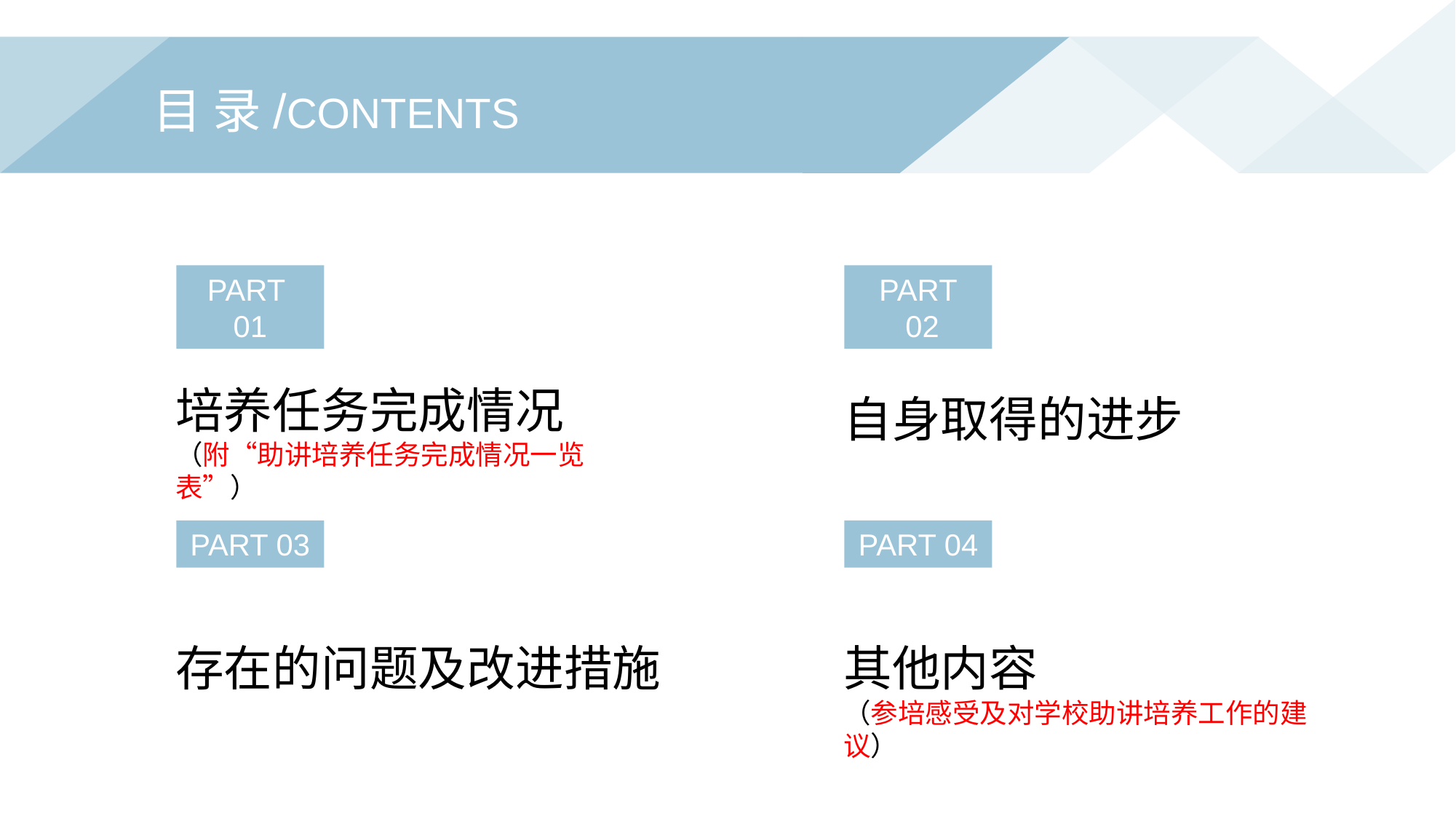

目 录/CONTENTS
PART  01
PART
 02
培养任务完成情况
（附“助讲培养任务完成情况一览表”）
自身取得的进步
PART 03
PART 04
存在的问题及改进措施
其他内容
（参培感受及对学校助讲培养工作的建议）